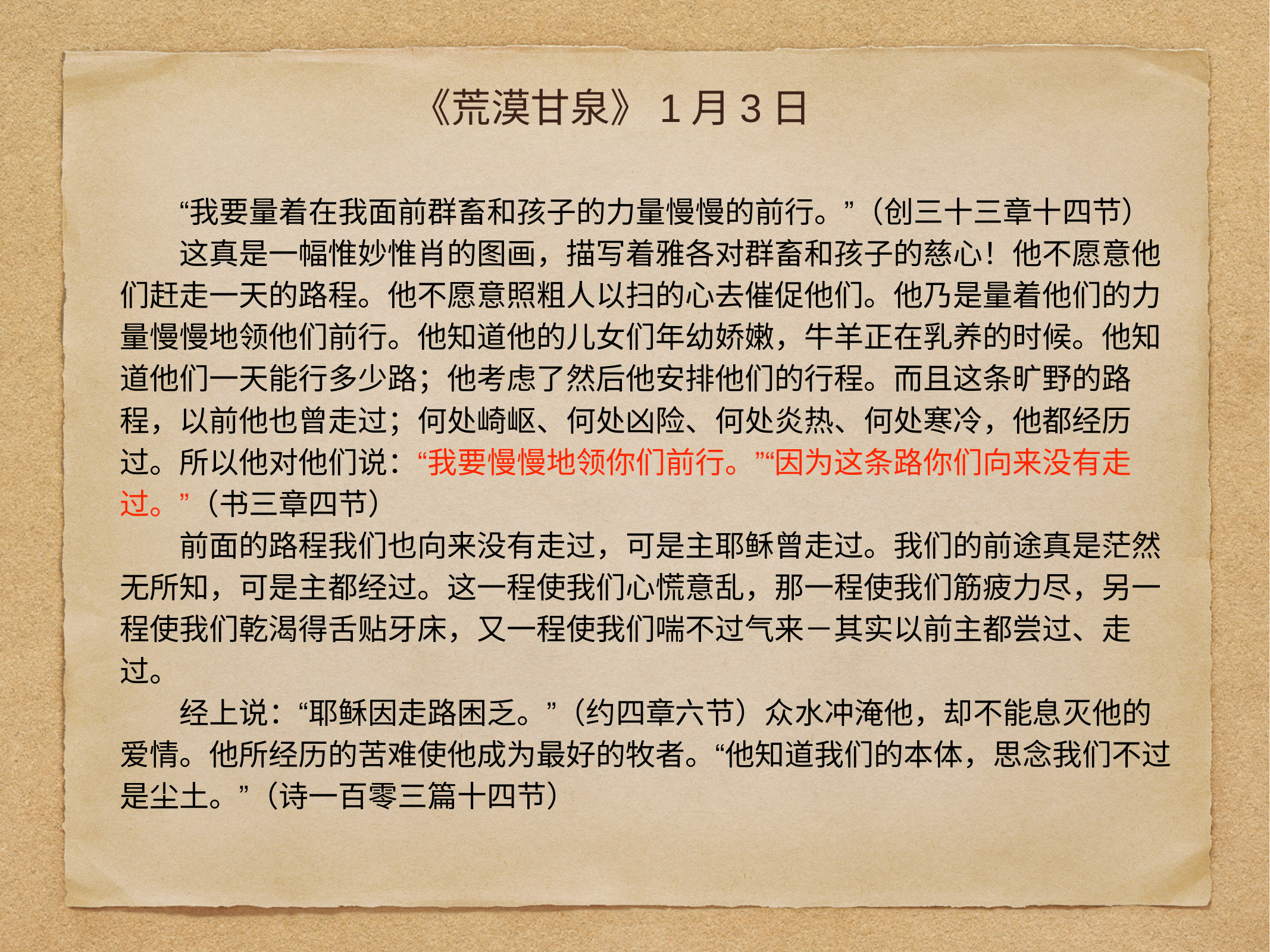

# 《荒漠甘泉》1月3日
　　“我要量着在我面前群畜和孩子的力量慢慢的前行。”（创三十三章十四节）
　　这真是一幅惟妙惟肖的图画，描写着雅各对群畜和孩子的慈心！他不愿意他们赶走一天的路程。他不愿意照粗人以扫的心去催促他们。他乃是量着他们的力量慢慢地领他们前行。他知道他的儿女们年幼娇嫩，牛羊正在乳养的时候。他知道他们一天能行多少路；他考虑了然后他安排他们的行程。而且这条旷野的路程，以前他也曾走过；何处崎岖、何处凶险、何处炎热、何处寒冷，他都经历过。所以他对他们说：“我要慢慢地领你们前行。”“因为这条路你们向来没有走过。”（书三章四节）
　　前面的路程我们也向来没有走过，可是主耶稣曾走过。我们的前途真是茫然无所知，可是主都经过。这一程使我们心慌意乱，那一程使我们筋疲力尽，另一程使我们乾渴得舌贴牙床，又一程使我们喘不过气来－其实以前主都尝过、走过。
　　经上说：“耶稣因走路困乏。”（约四章六节）众水冲淹他，却不能息灭他的爱情。他所经历的苦难使他成为最好的牧者。“他知道我们的本体，思念我们不过是尘土。”（诗一百零三篇十四节）